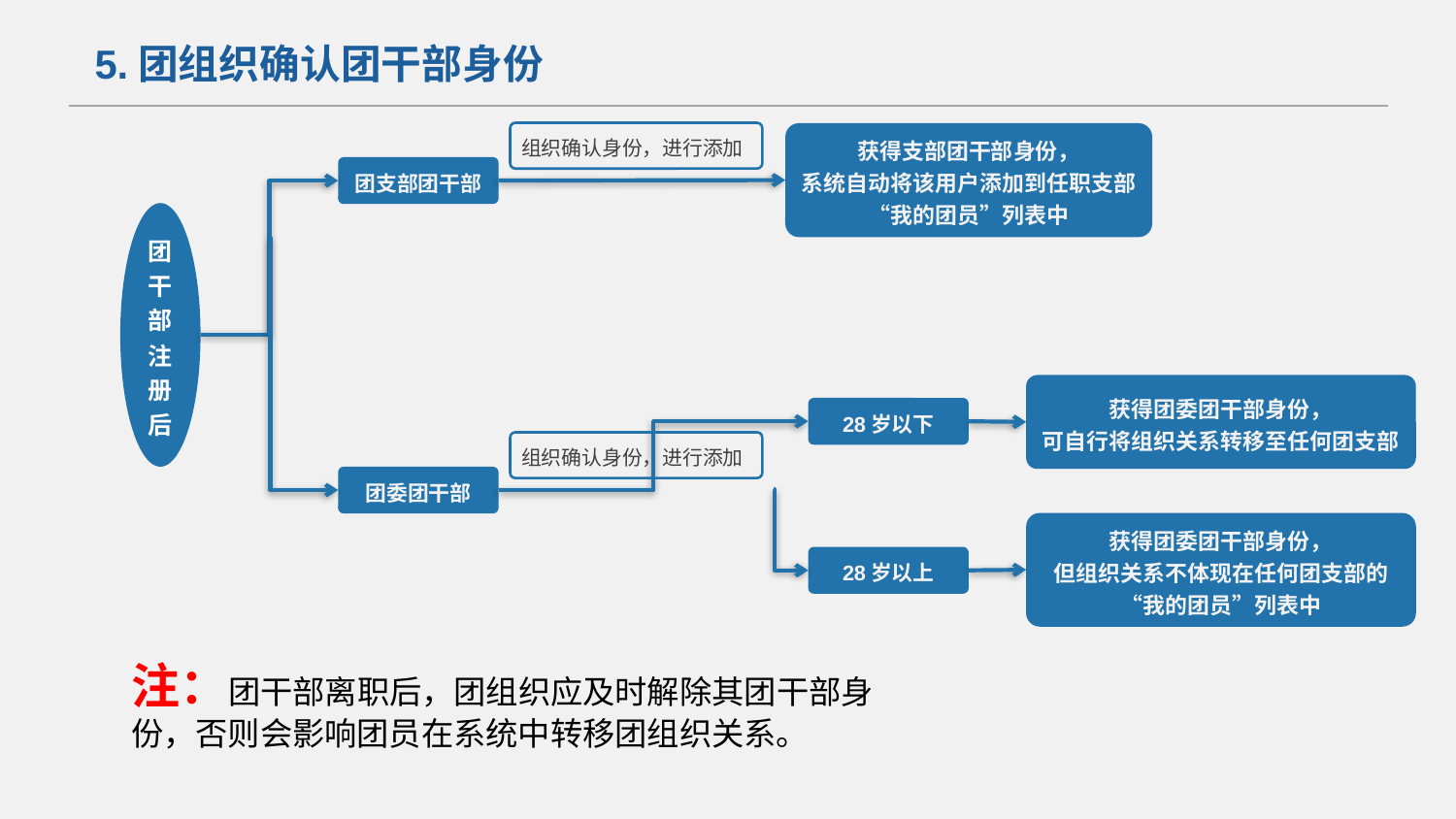

5.团组织确认团干部身份
组织确认身份，进行添加
获得支部团干部身份，
系统自动将该用户添加到任职支部“我的团员”列表中
团支部团干部
团干部注册后
获得团委团干部身份，
可自行将组织关系转移至任何团支部
28岁以下
组织确认身份，进行添加
团委团干部
获得团委团干部身份，
但组织关系不体现在任何团支部的“我的团员”列表中
28岁以上
注：团干部离职后，团组织应及时解除其团干部身份，否则会影响团员在系统中转移团组织关系。